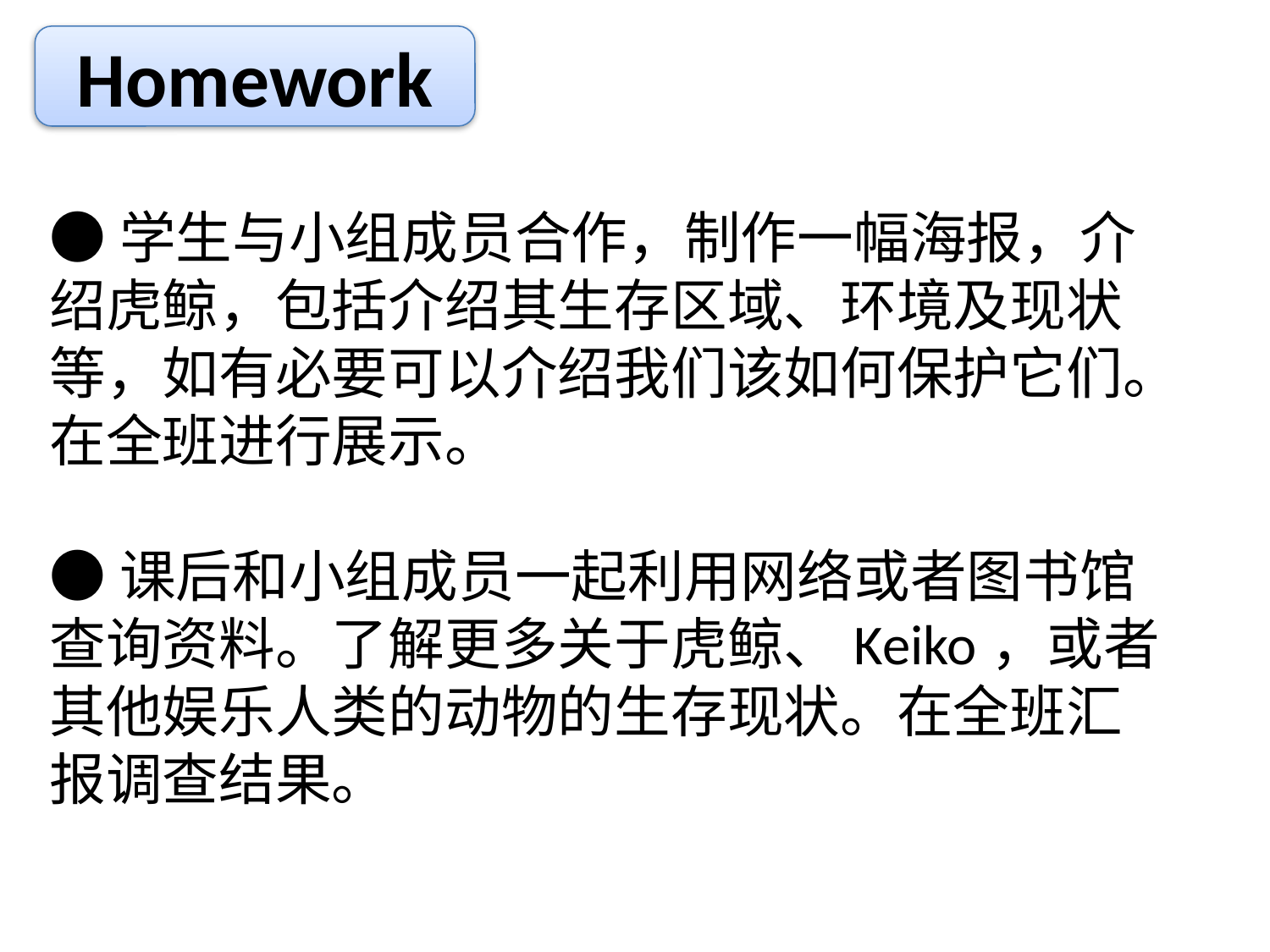

Homework
●学生与小组成员合作，制作一幅海报，介绍虎鲸，包括介绍其生存区域、环境及现状等，如有必要可以介绍我们该如何保护它们。在全班进行展示。

●课后和小组成员一起利用网络或者图书馆查询资料。了解更多关于虎鲸、Keiko，或者其他娱乐人类的动物的生存现状。在全班汇报调查结果。